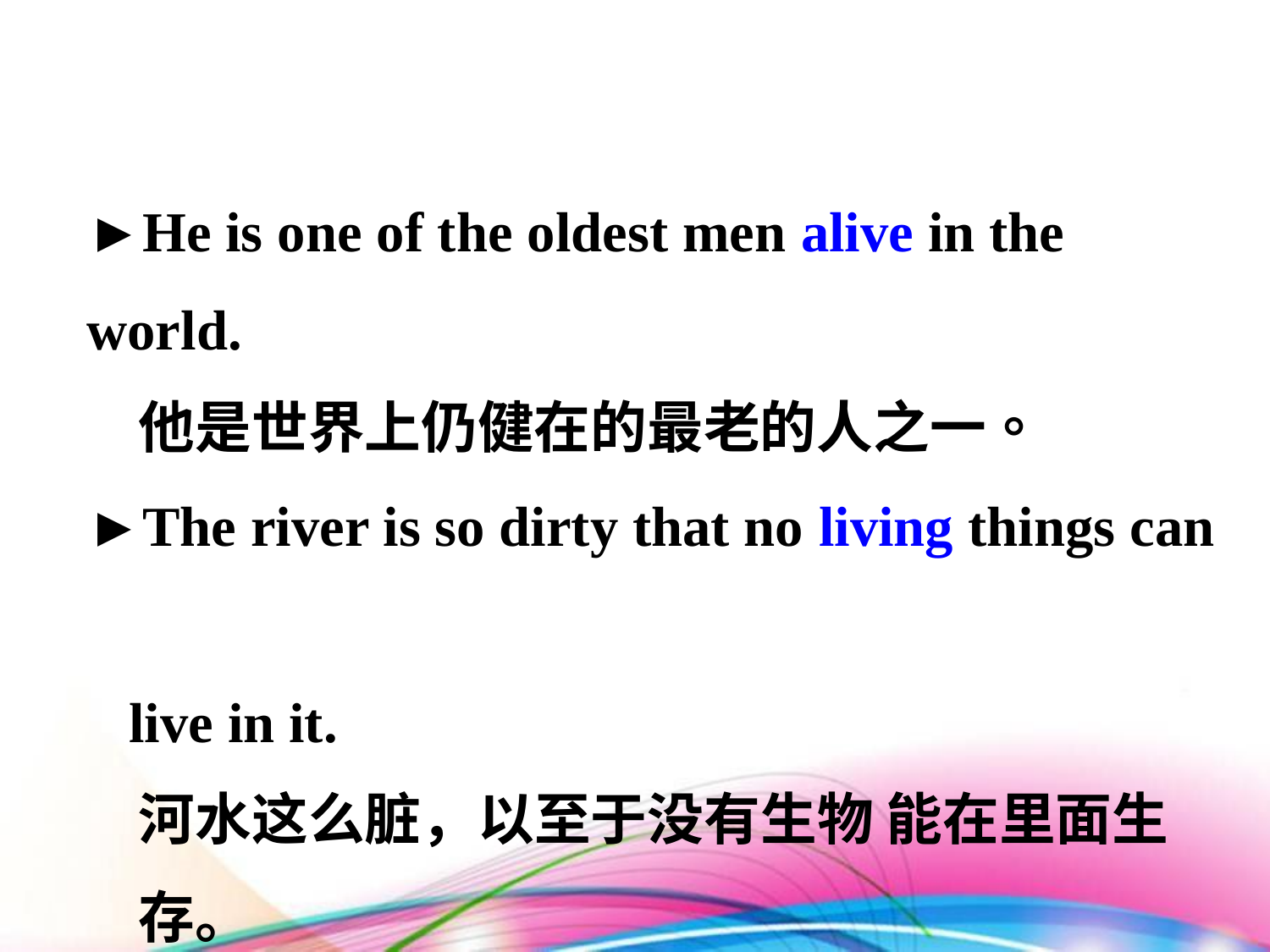

►He is one of the oldest men alive in the world.
   他是世界上仍健在的最老的人之一。
►The river is so dirty that no living things can
   live in it.
   河水这么脏，以至于没有生物 能在里面生
   存。